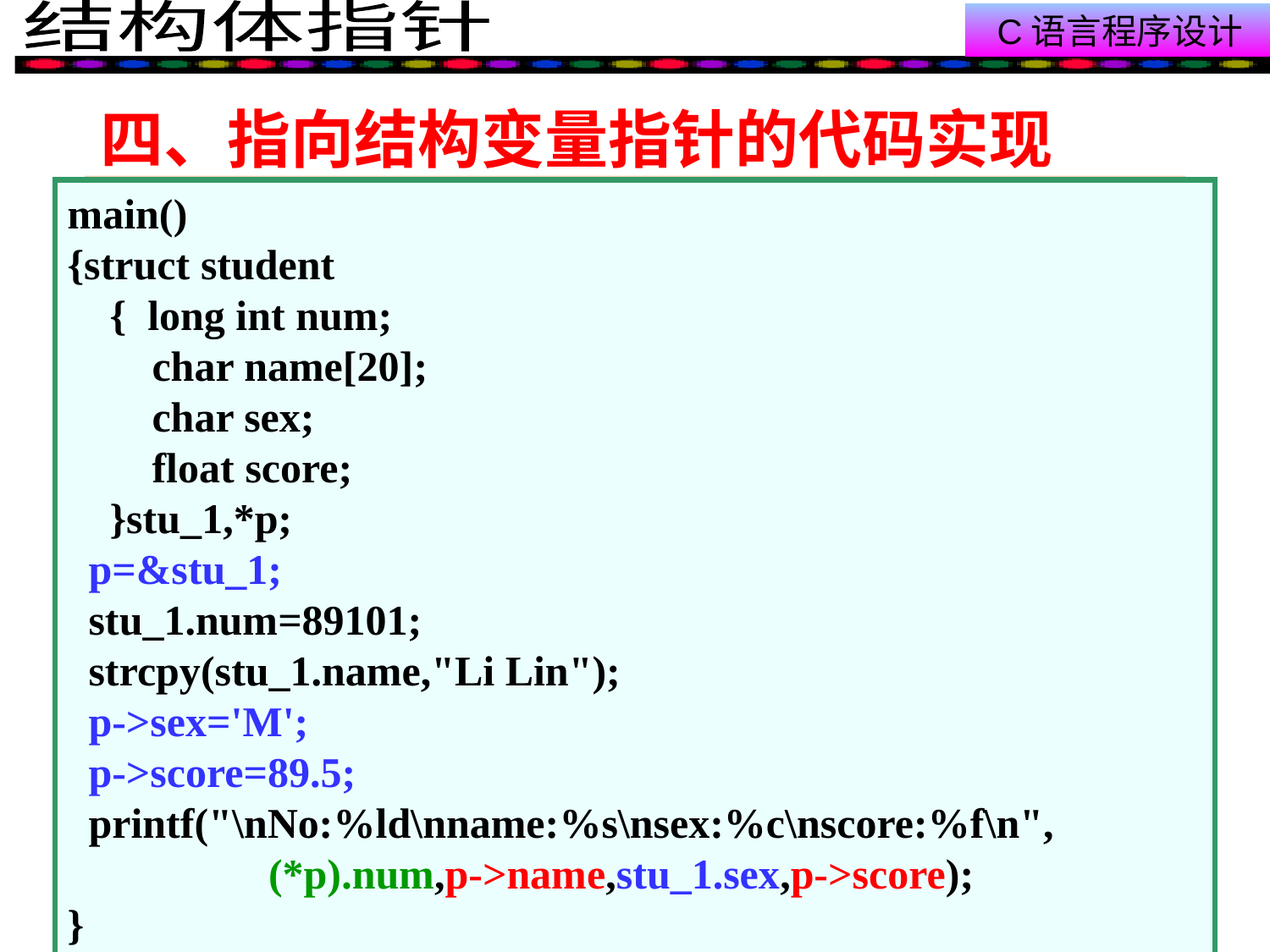

# 四、指向结构变量指针的代码实现
main()
{struct student
    {  long int num;
        char name[20];
        char sex;
        float score;
    }stu_1,*p;
  p=&stu_1;
  stu_1.num=89101;
  strcpy(stu_1.name,"Li Lin");
  p->sex='M';
  p->score=89.5;
  printf("\nNo:%ld\nname:%s\nsex:%c\nscore:%f\n",
	       (*p).num,p->name,stu_1.sex,p->score);
}